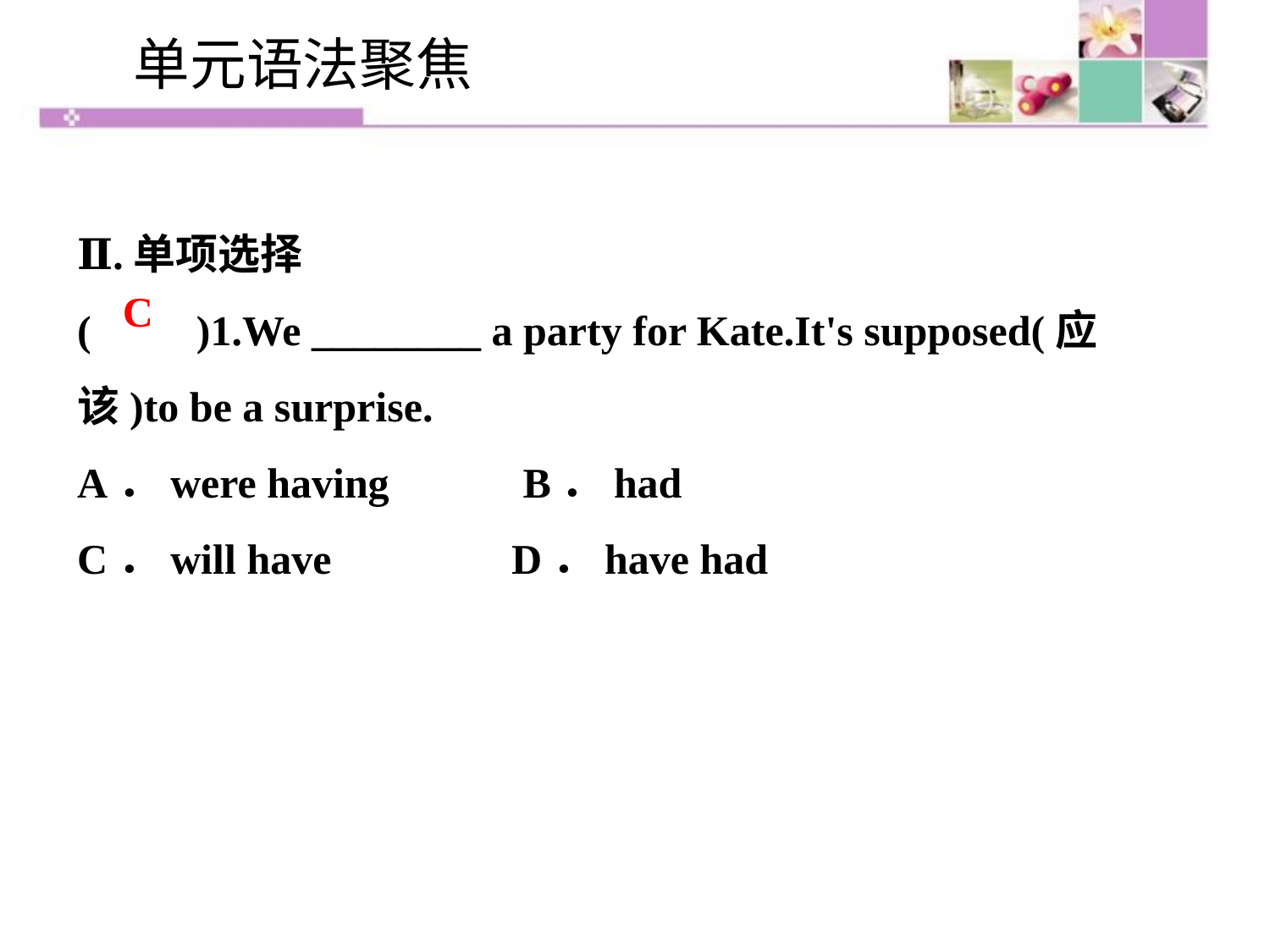

单元语法聚焦
Ⅱ.单项选择
(　　)1.We ________ a party for Kate.It's supposed(应该)to be a surprise.
A．were having　 　  B．had
C．will have                 D．have had
C